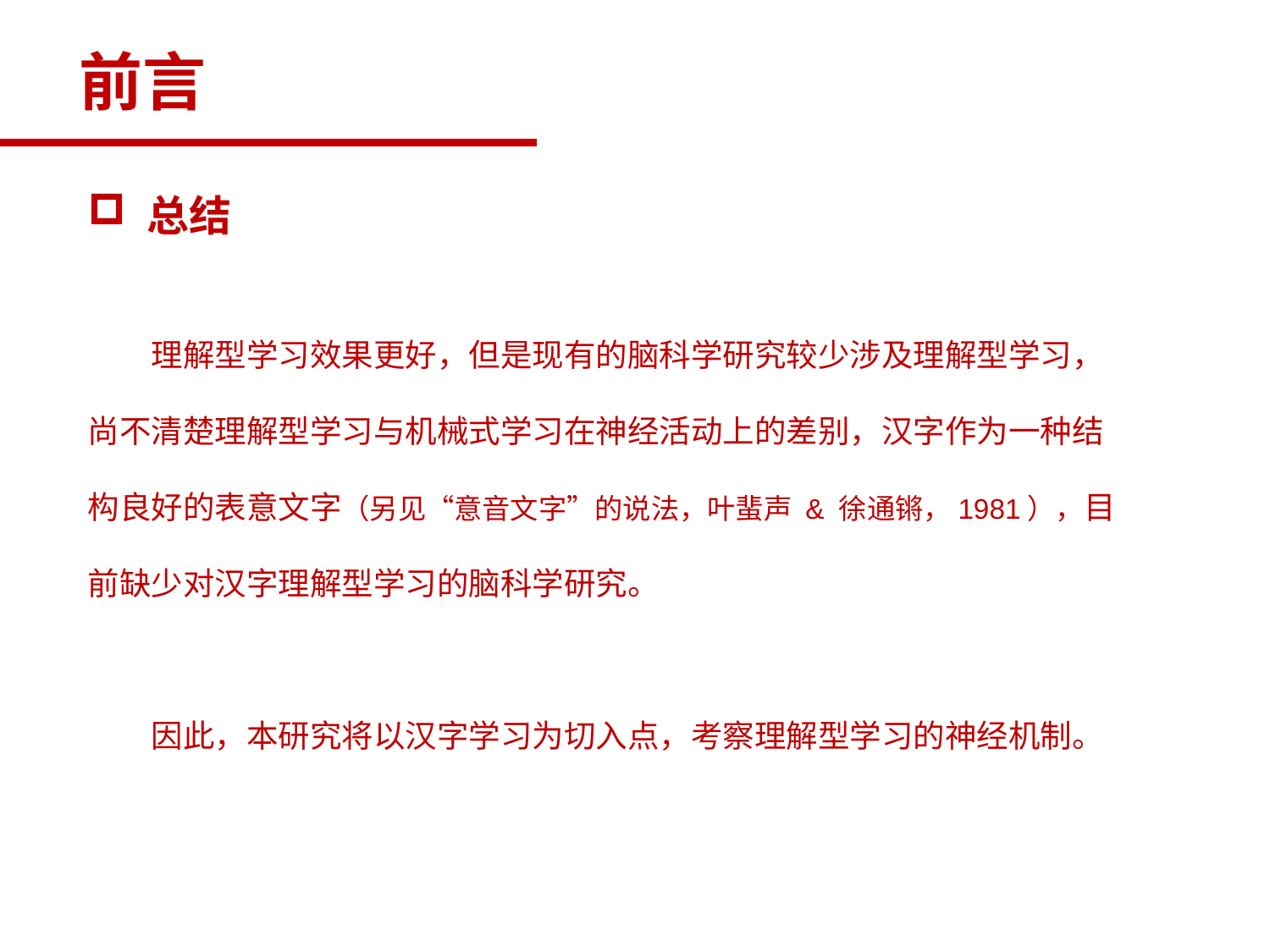

前言
 总结

理解型学习效果更好，但是现有的脑科学研究较少涉及理解型学习，尚不清楚理解型学习与机械式学习在神经活动上的差别，汉字作为一种结构良好的表意文字（另见“意音文字”的说法，叶蜚声 & 徐通锵，1981），目前缺少对汉字理解型学习的脑科学研究。

因此，本研究将以汉字学习为切入点，考察理解型学习的神经机制。